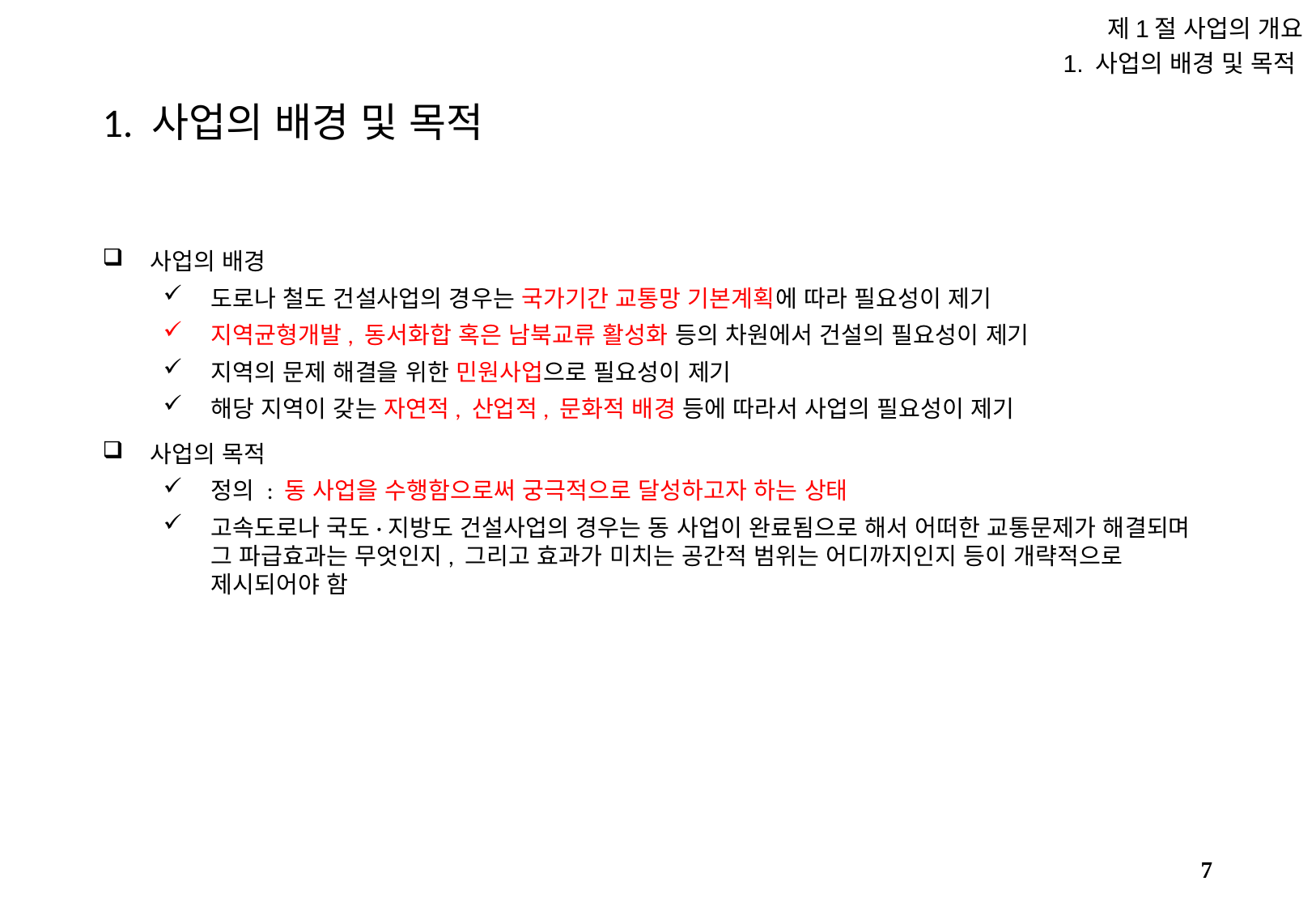

제1절 사업의 개요
1. 사업의 배경 및 목적
# 1. 사업의 배경 및 목적
사업의 배경
도로나 철도 건설사업의 경우는 국가기간 교통망 기본계획에 따라 필요성이 제기
지역균형개발, 동서화합 혹은 남북교류 활성화 등의 차원에서 건설의 필요성이 제기
지역의 문제 해결을 위한 민원사업으로 필요성이 제기
해당 지역이 갖는 자연적, 산업적, 문화적 배경 등에 따라서 사업의 필요성이 제기
사업의 목적
정의 : 동 사업을 수행함으로써 궁극적으로 달성하고자 하는 상태
고속도로나 국도·지방도 건설사업의 경우는 동 사업이 완료됨으로 해서 어떠한 교통문제가 해결되며 그 파급효과는 무엇인지, 그리고 효과가 미치는 공간적 범위는 어디까지인지 등이 개략적으로 제시되어야 함
7